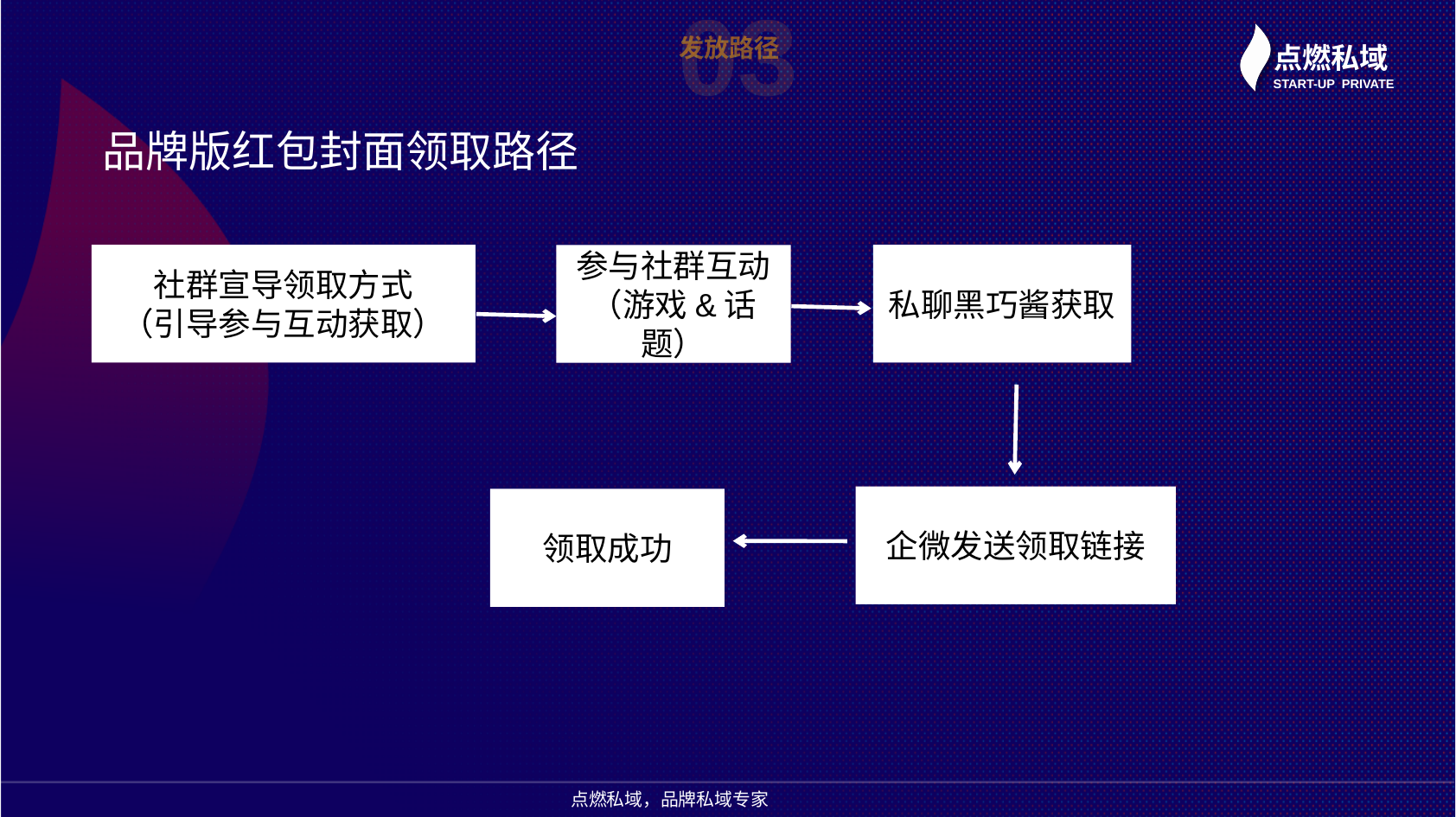

03
发放路径
品牌版红包封面领取路径
社群宣导领取方式
（引导参与互动获取）
参与社群互动
（游戏&话题）
私聊黑巧酱获取
企微发送领取链接
领取成功
点燃私域，品牌私域专家